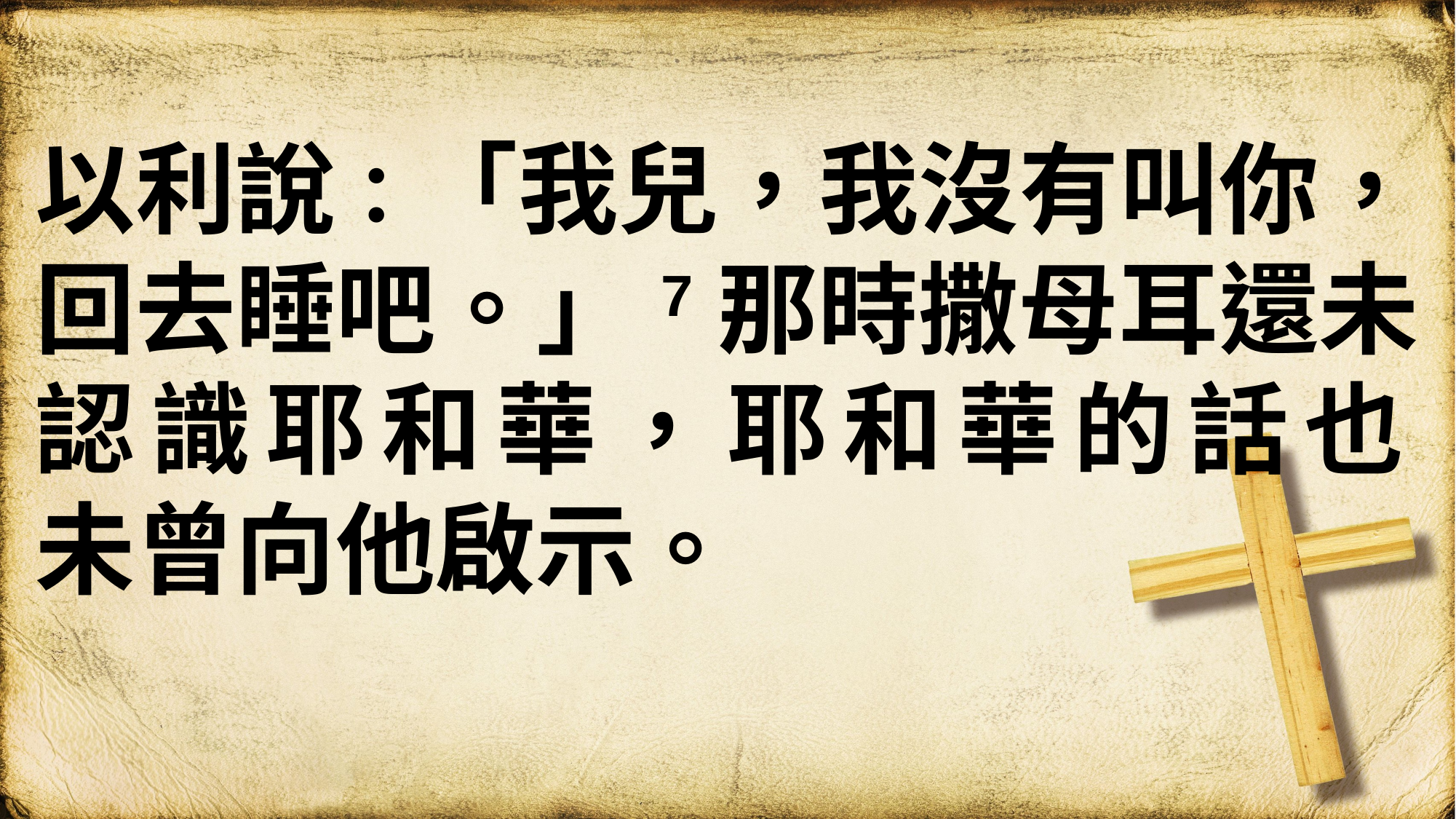

以利說：「我兒，我沒有叫你，回去睡吧。」7那時撒母耳還未認識耶和華，耶和華的話也
未曾向他啟示。